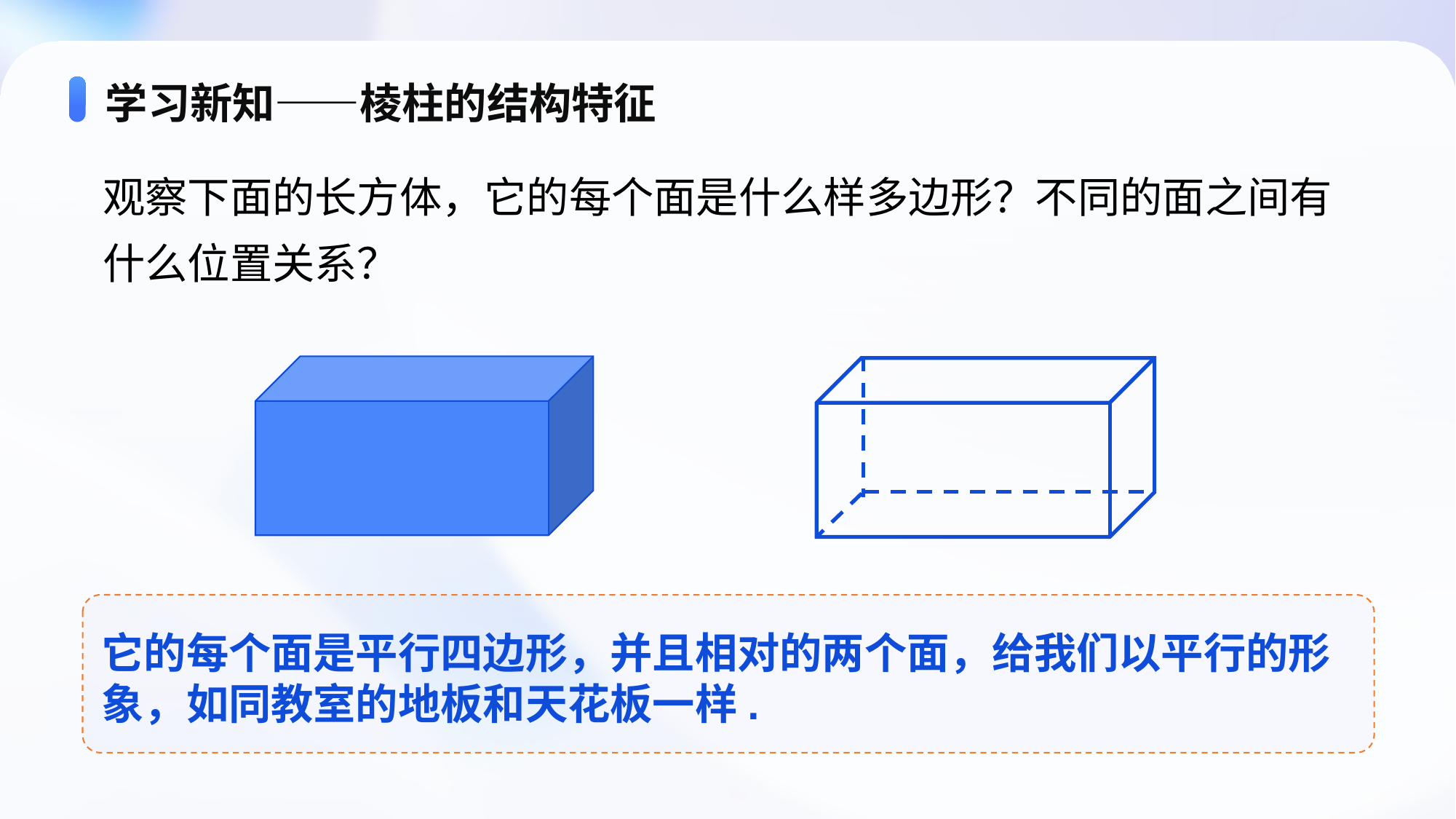

# 学习新知——棱柱的结构特征
观察下面的长方体，它的每个面是什么样多边形？不同的面之间有什么位置关系？

它的每个面是平行四边形，并且相对的两个面，给我们以平行的形象，如同教室的地板和天花板一样.